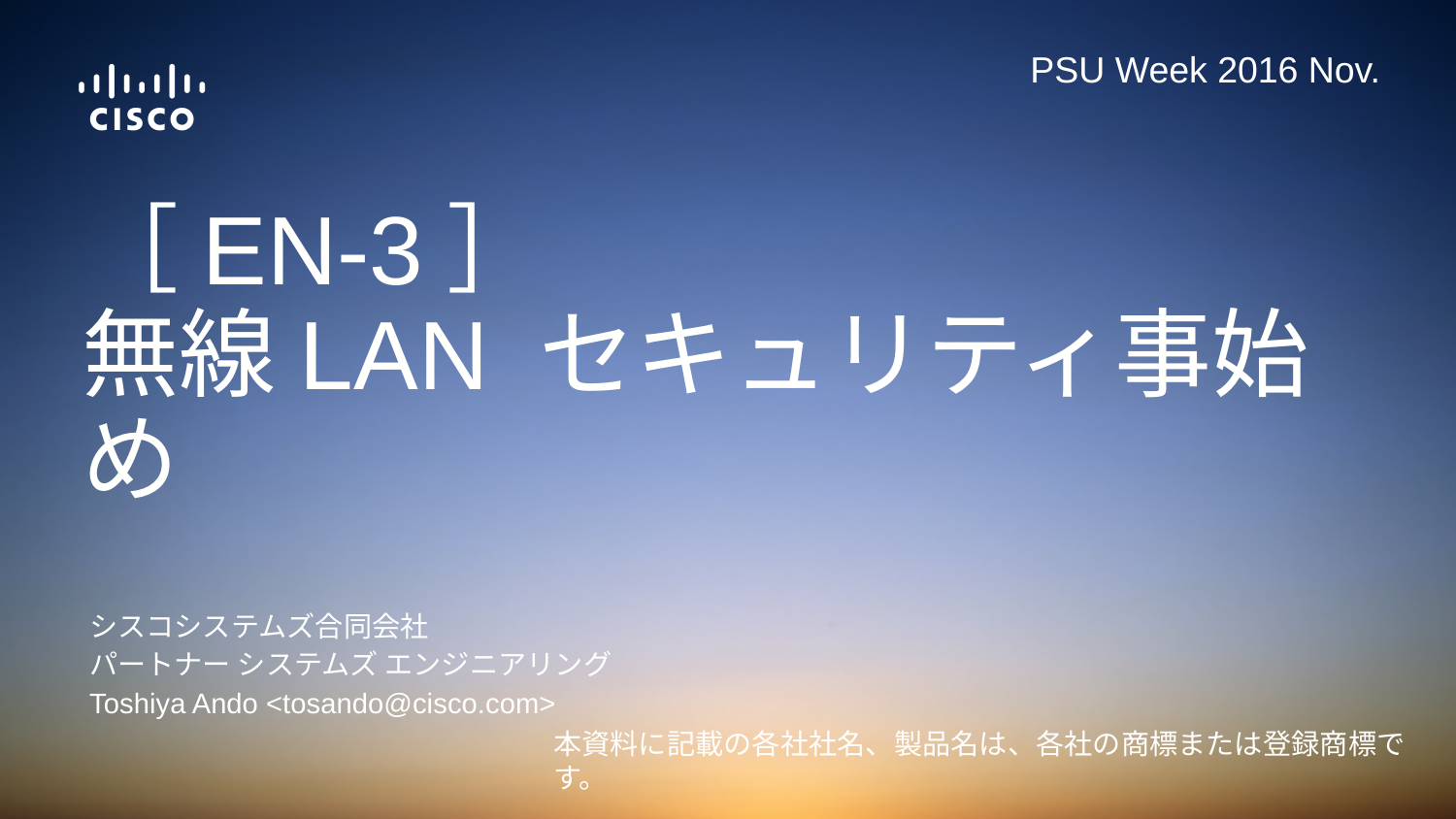

# ［EN-3］ 無線LAN セキュリティ事始め
シスコシステムズ合同会社
パートナー システムズ エンジニアリング
Toshiya Ando <tosando@cisco.com>
本資料に記載の各社社名、製品名は、各社の商標または登録商標です。